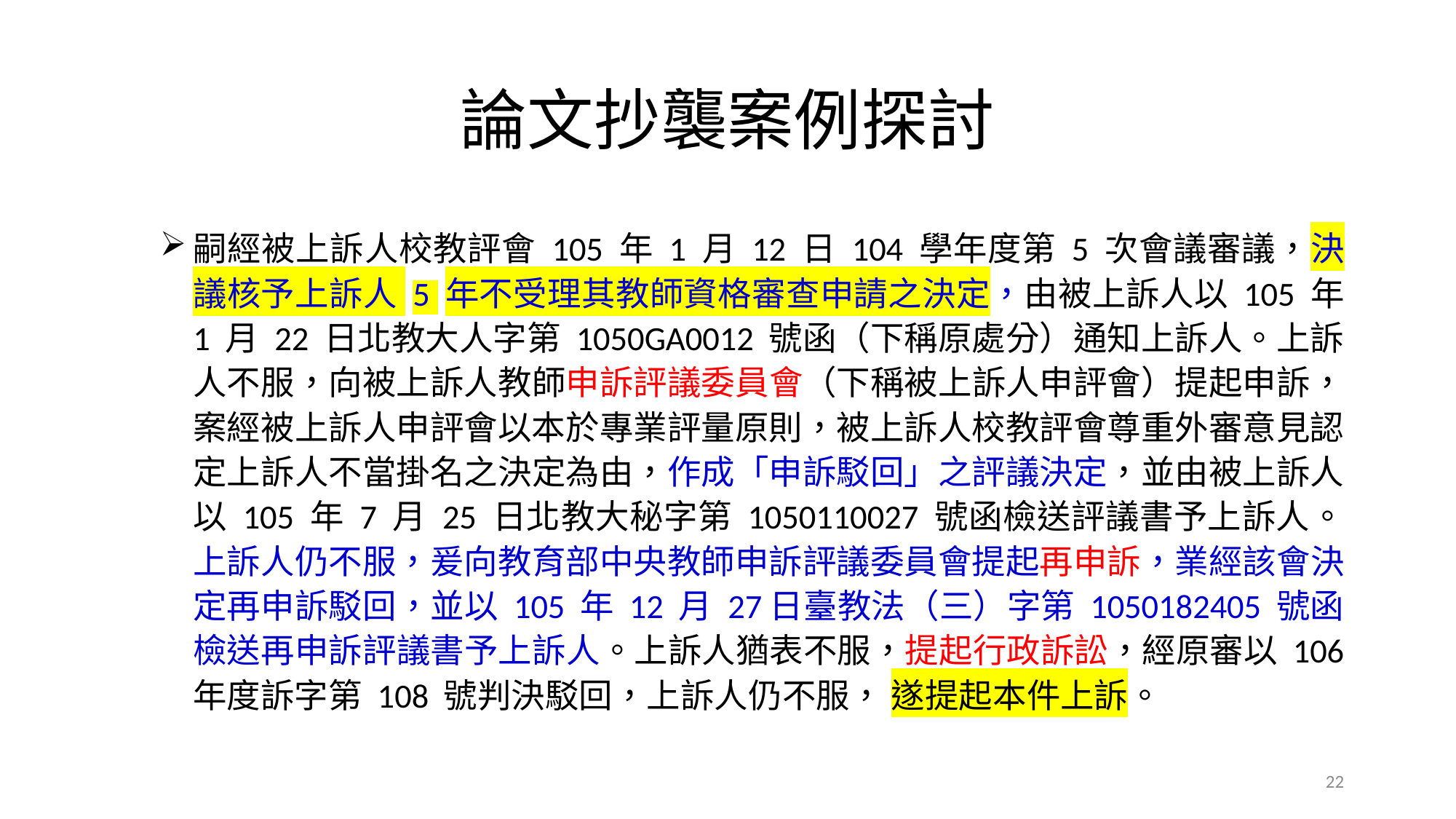

# 論文抄襲案例探討
嗣經被上訴人校教評會 105 年 1 月 12 日 104 學年度第 5 次會議審議，決議核予上訴人 5 年不受理其教師資格審查申請之決定，由被上訴人以 105 年 1 月 22 日北教大人字第 1050GA0012 號函（下稱原處分）通知上訴人。上訴人不服，向被上訴人教師申訴評議委員會（下稱被上訴人申評會）提起申訴，案經被上訴人申評會以本於專業評量原則，被上訴人校教評會尊重外審意見認定上訴人不當掛名之決定為由，作成「申訴駁回」之評議決定，並由被上訴人以 105 年 7 月 25 日北教大秘字第 1050110027 號函檢送評議書予上訴人。上訴人仍不服，爰向教育部中央教師申訴評議委員會提起再申訴，業經該會決定再申訴駁回，並以 105 年 12 月 27日臺教法（三）字第 1050182405 號函檢送再申訴評議書予上訴人。上訴人猶表不服，提起行政訴訟，經原審以 106 年度訴字第 108 號判決駁回，上訴人仍不服， 遂提起本件上訴。

22